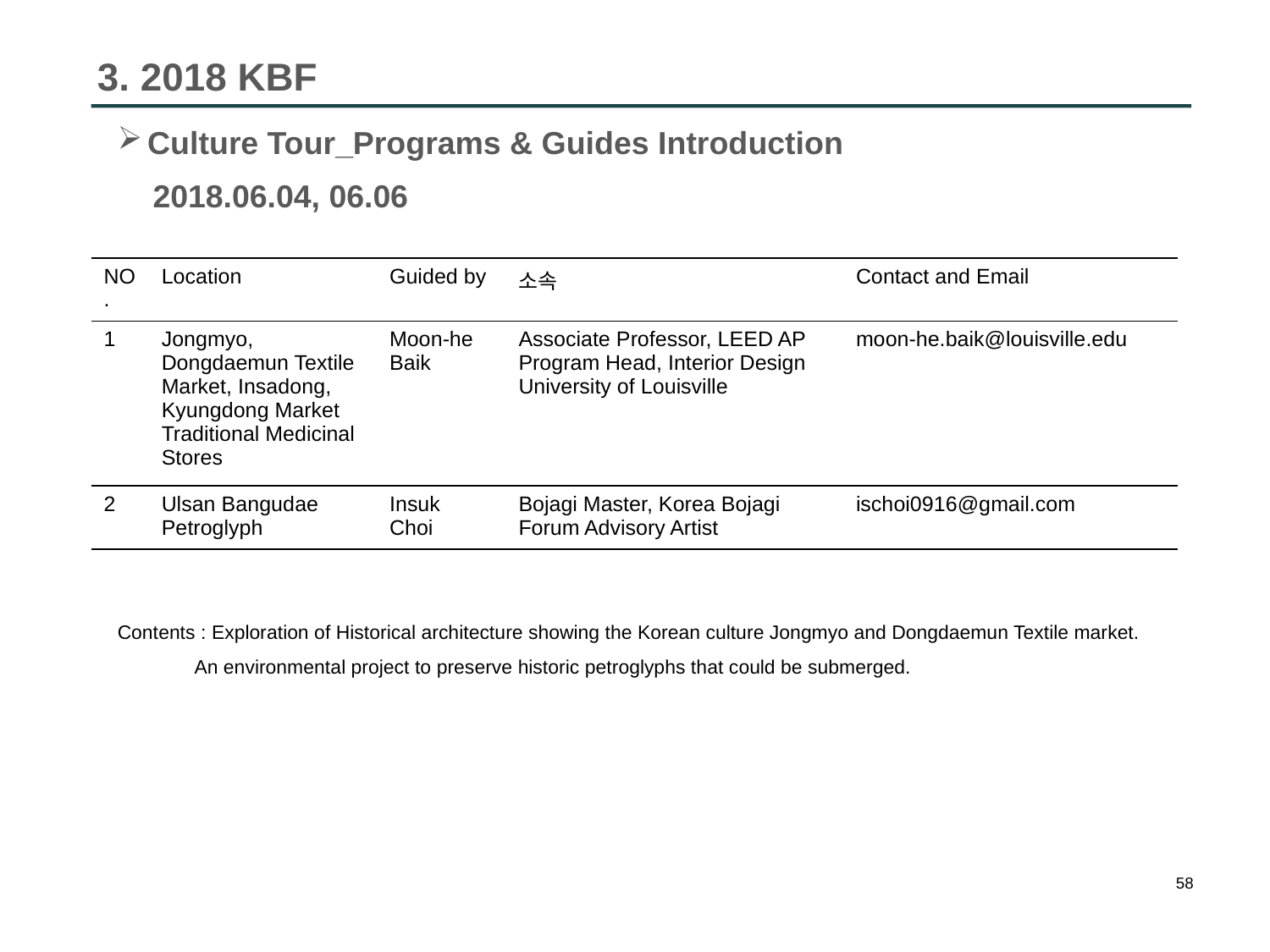

3. 2018 KBF

Culture Tour_Programs & Guides Introduction
    2018.06.04, 06.06

| NO. | Location | Guided by | 소속 | Contact and Email |
| --- | --- | --- | --- | --- |
| 1 | Jongmyo, Dongdaemun Textile Market, Insadong, Kyungdong Market Traditional Medicinal Stores | Moon-he Baik | Associate Professor, LEED AP Program Head, Interior Design University of Louisville | moon-he.baik@louisville.edu |
| 2 | Ulsan Bangudae Petroglyph | Insuk Choi | Bojagi Master, Korea Bojagi Forum Advisory Artist | ischoi0916@gmail.com |
Contents : Exploration of Historical architecture showing the Korean culture Jongmyo and Dongdaemun Textile market.
              An environmental project to preserve historic petroglyphs that could be submerged.
58